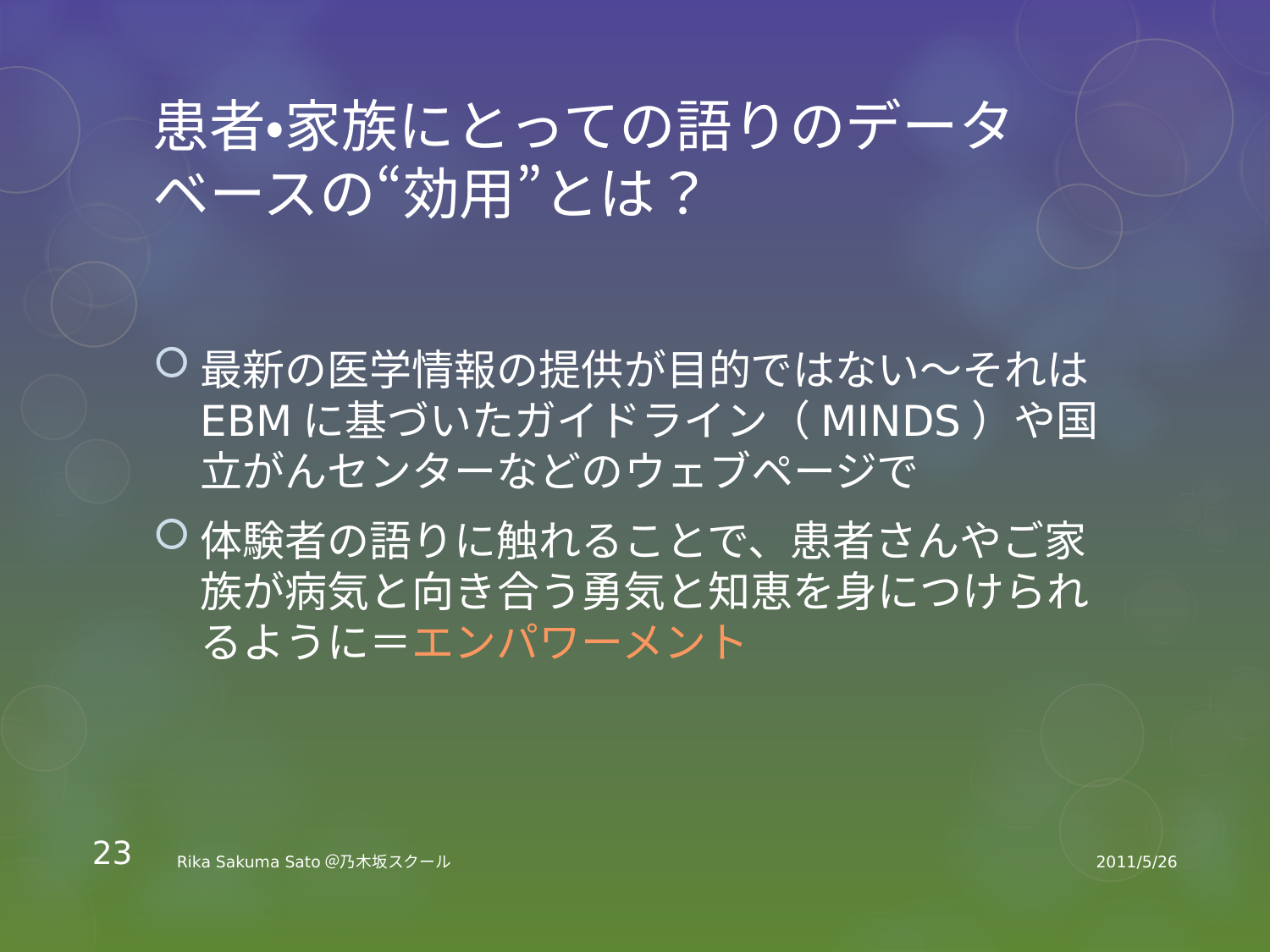

# 患者・家族にとっての語りのデータベースの“効用”とは？
最新の医学情報の提供が目的ではない～それはEBMに基づいたガイドライン（MINDS）や国立がんセンターなどのウェブページで
体験者の語りに触れることで、患者さんやご家族が病気と向き合う勇気と知恵を身につけられるように＝エンパワーメント

23
Rika Sakuma Sato＠乃木坂スクール
2011/5/26